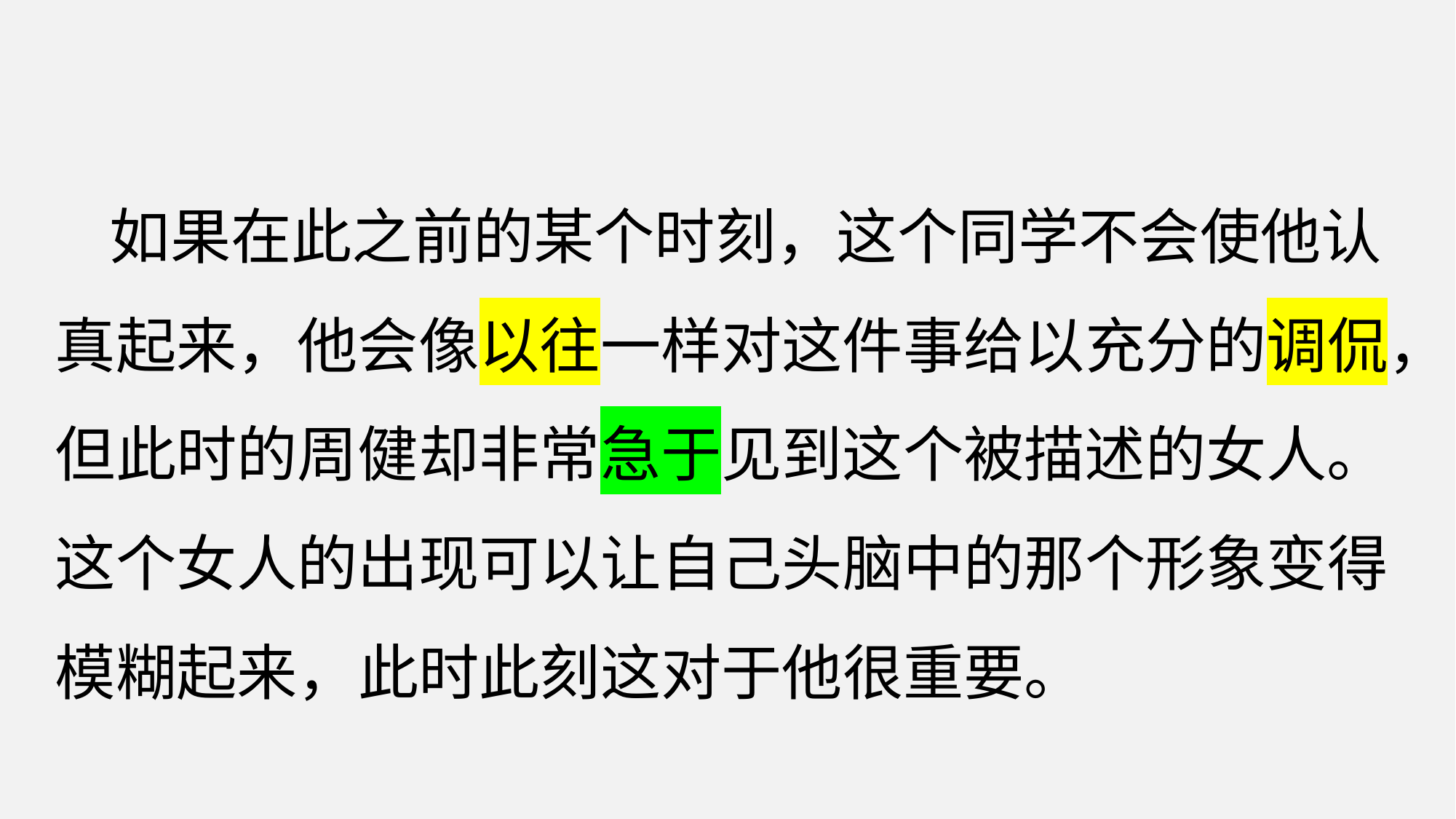

如果在此之前的某个时刻，这个同学不会使他认真起来，他会像以往一样对这件事给以充分的调侃，但此时的周健却非常急于见到这个被描述的女人。这个女人的出现可以让自己头脑中的那个形象变得模糊起来，此时此刻这对于他很重要。